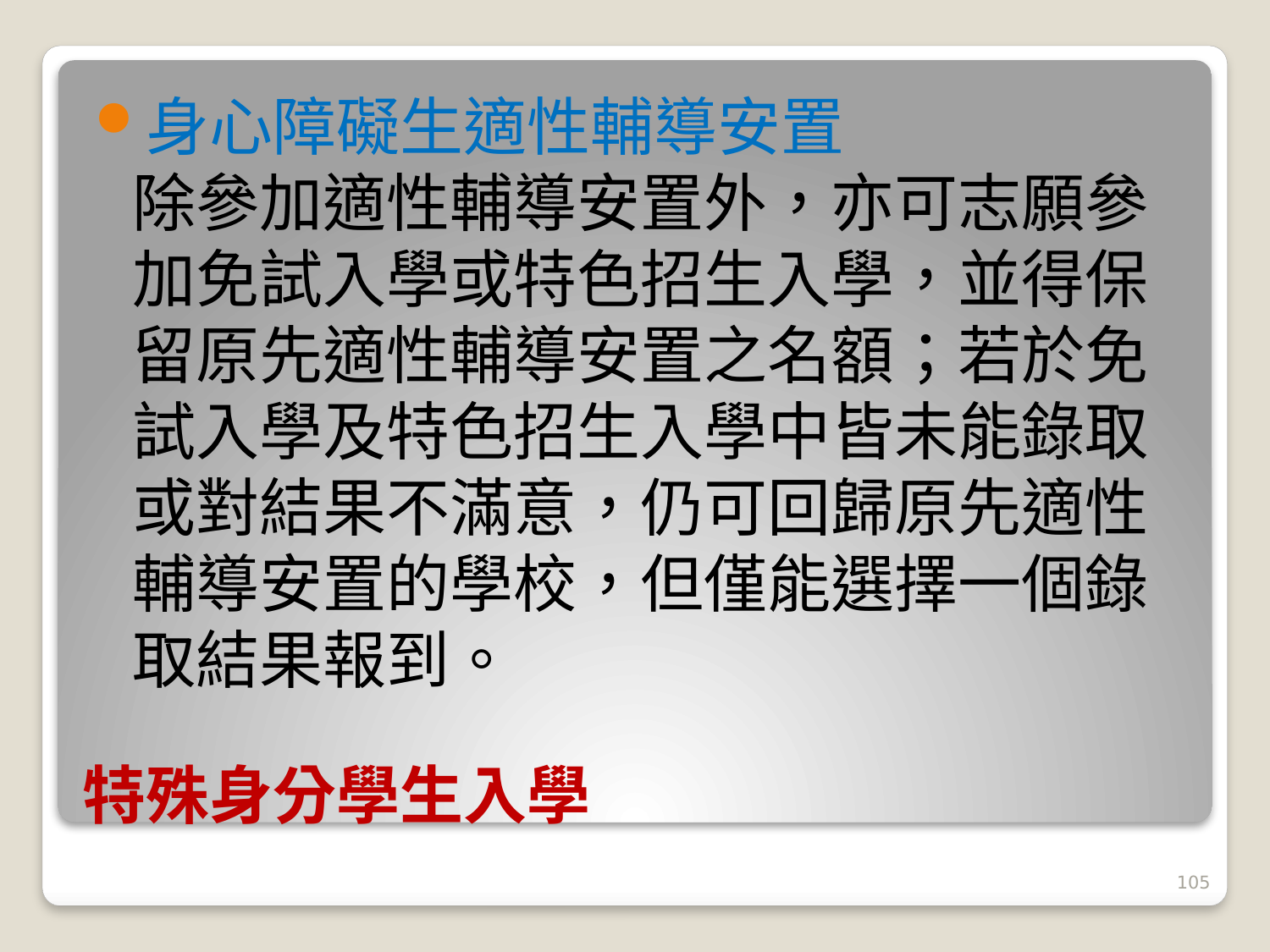

身心障礙生適性輔導安置
除參加適性輔導安置外，亦可志願參加免試入學或特色招生入學，並得保留原先適性輔導安置之名額；若於免試入學及特色招生入學中皆未能錄取或對結果不滿意，仍可回歸原先適性輔導安置的學校，但僅能選擇一個錄取結果報到。
# 特殊身分學生入學
105